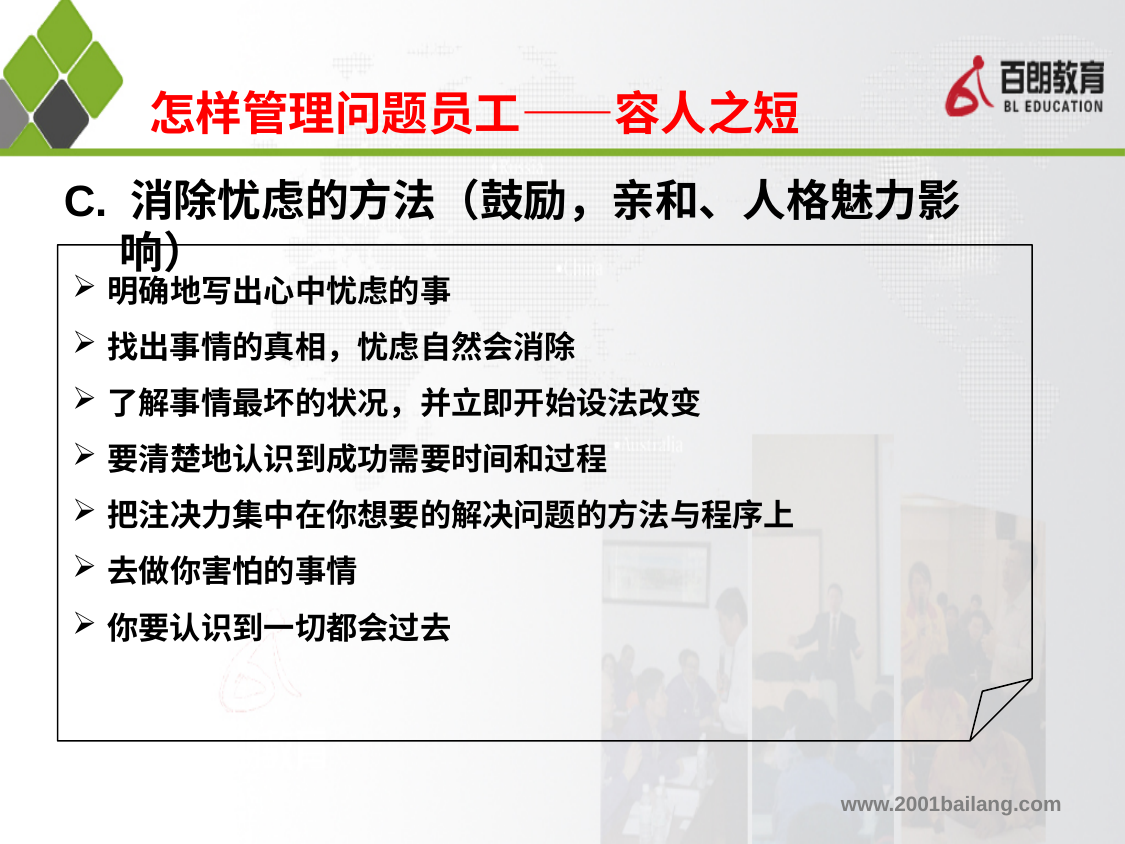

# 怎样管理问题员工——容人之短
C. 消除忧虑的方法（鼓励，亲和、人格魅力影响）

明确地写出心中忧虑的事
找出事情的真相，忧虑自然会消除
了解事情最坏的状况，并立即开始设法改变
要清楚地认识到成功需要时间和过程
把注决力集中在你想要的解决问题的方法与程序上
去做你害怕的事情
你要认识到一切都会过去